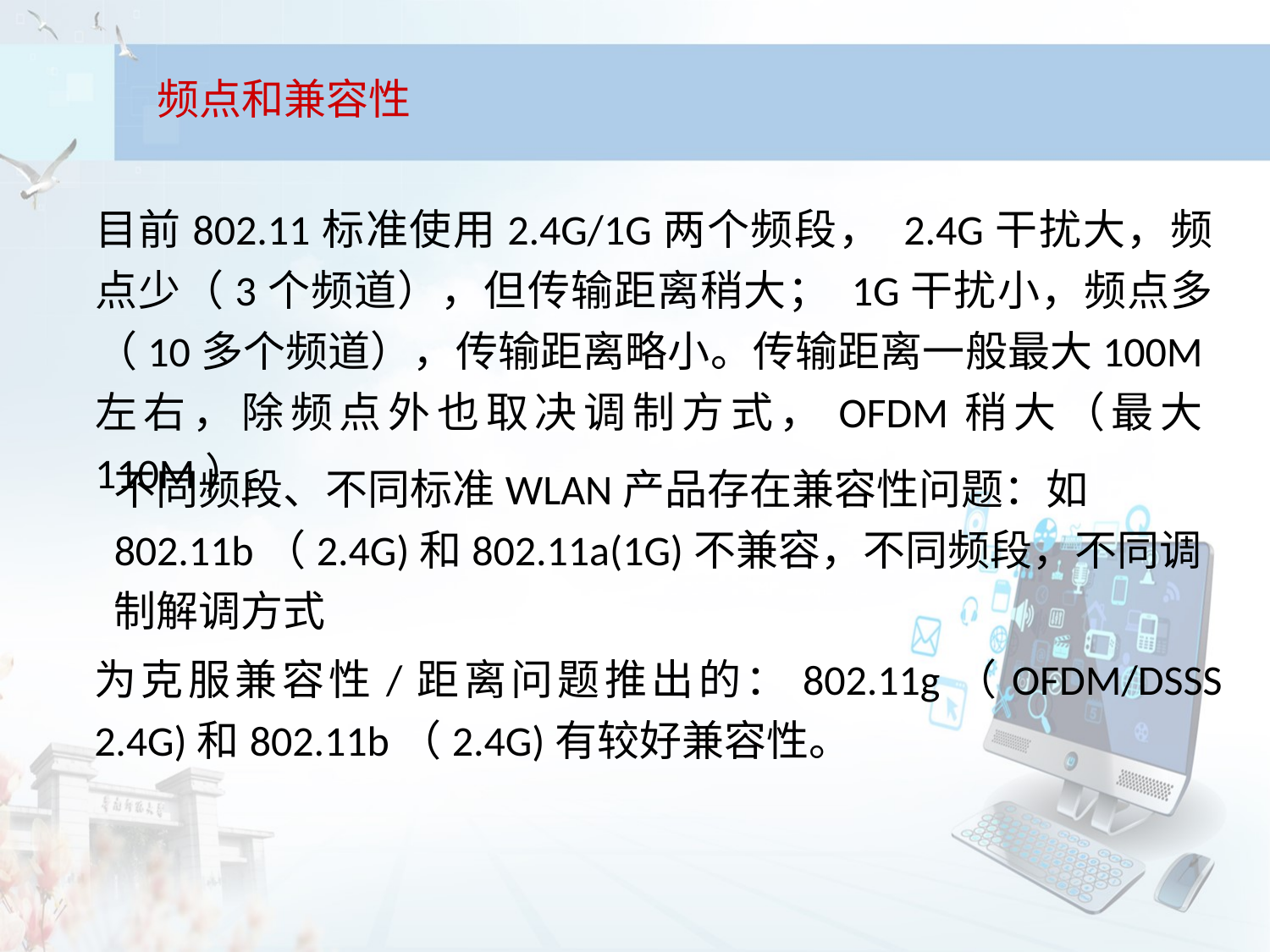

频点和兼容性
目前802.11标准使用2.4G/1G两个频段， 2.4G干扰大，频点少（3个频道），但传输距离稍大； 1G干扰小，频点多（10多个频道），传输距离略小。传输距离一般最大100M左右，除频点外也取决调制方式，OFDM稍大（最大110M）。
不同频段、不同标准WLAN产品存在兼容性问题：如802.11b（2.4G)和802.11a(1G)不兼容，不同频段，不同调制解调方式
为克服兼容性/距离问题推出的：802.11g（OFDM/DSSS 2.4G)和802.11b（2.4G)有较好兼容性。